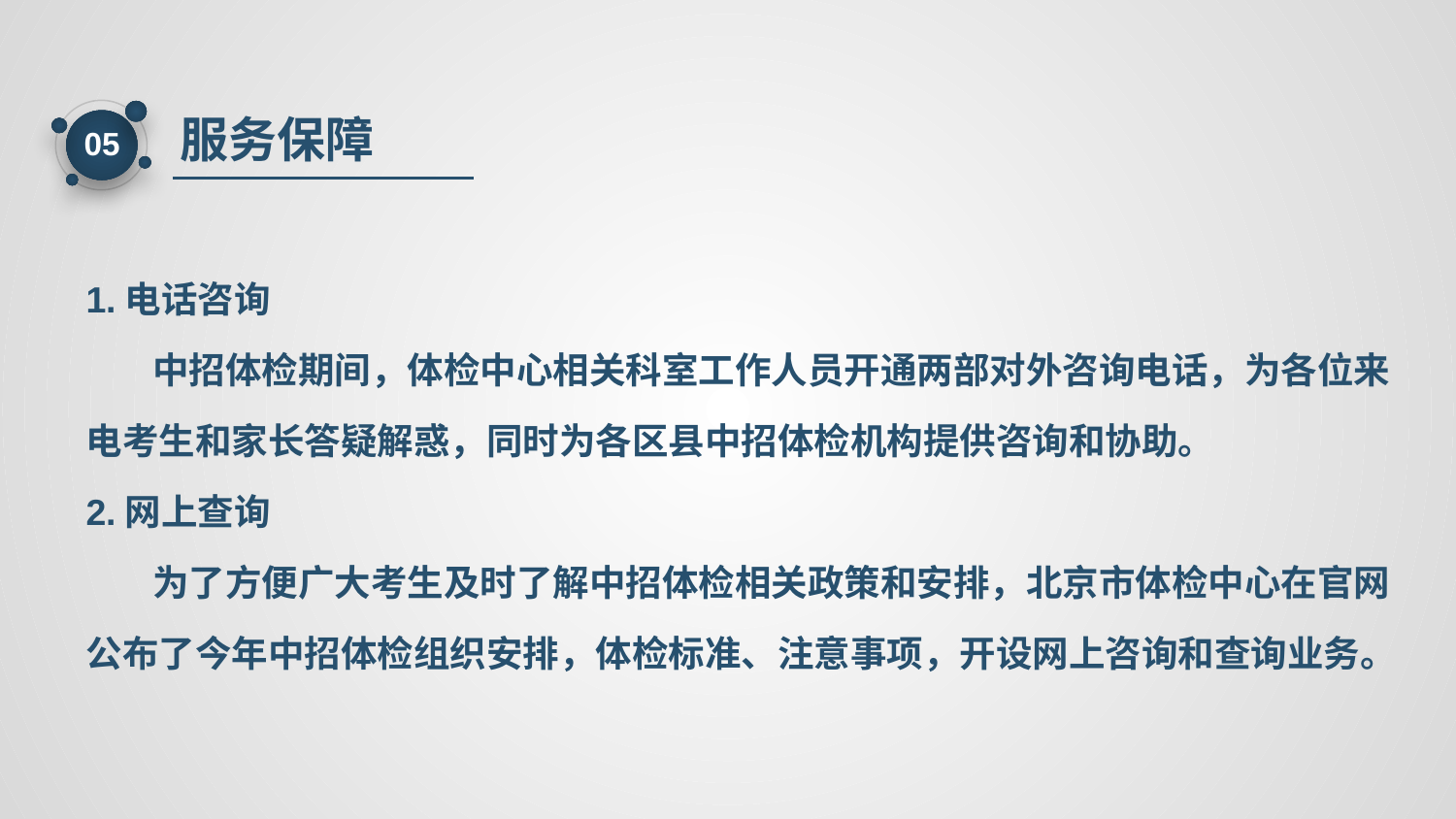

服务保障
05
1.电话咨询
       中招体检期间，体检中心相关科室工作人员开通两部对外咨询电话，为各位来电考生和家长答疑解惑，同时为各区县中招体检机构提供咨询和协助。
2.网上查询
       为了方便广大考生及时了解中招体检相关政策和安排，北京市体检中心在官网公布了今年中招体检组织安排，体检标准、注意事项，开设网上咨询和查询业务。